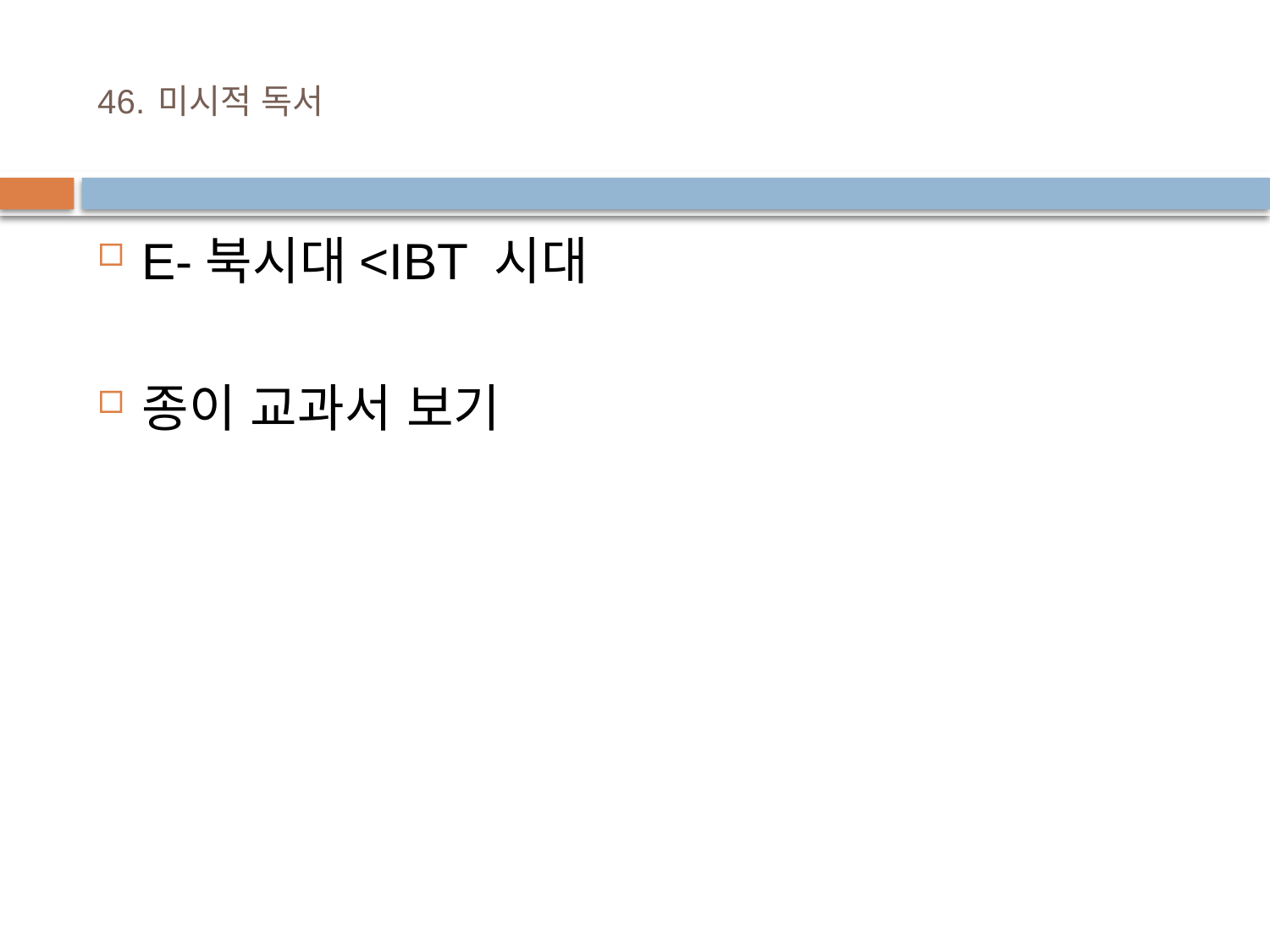

# 46. 미시적 독서
E-북시대<IBT 시대

종이 교과서 보기